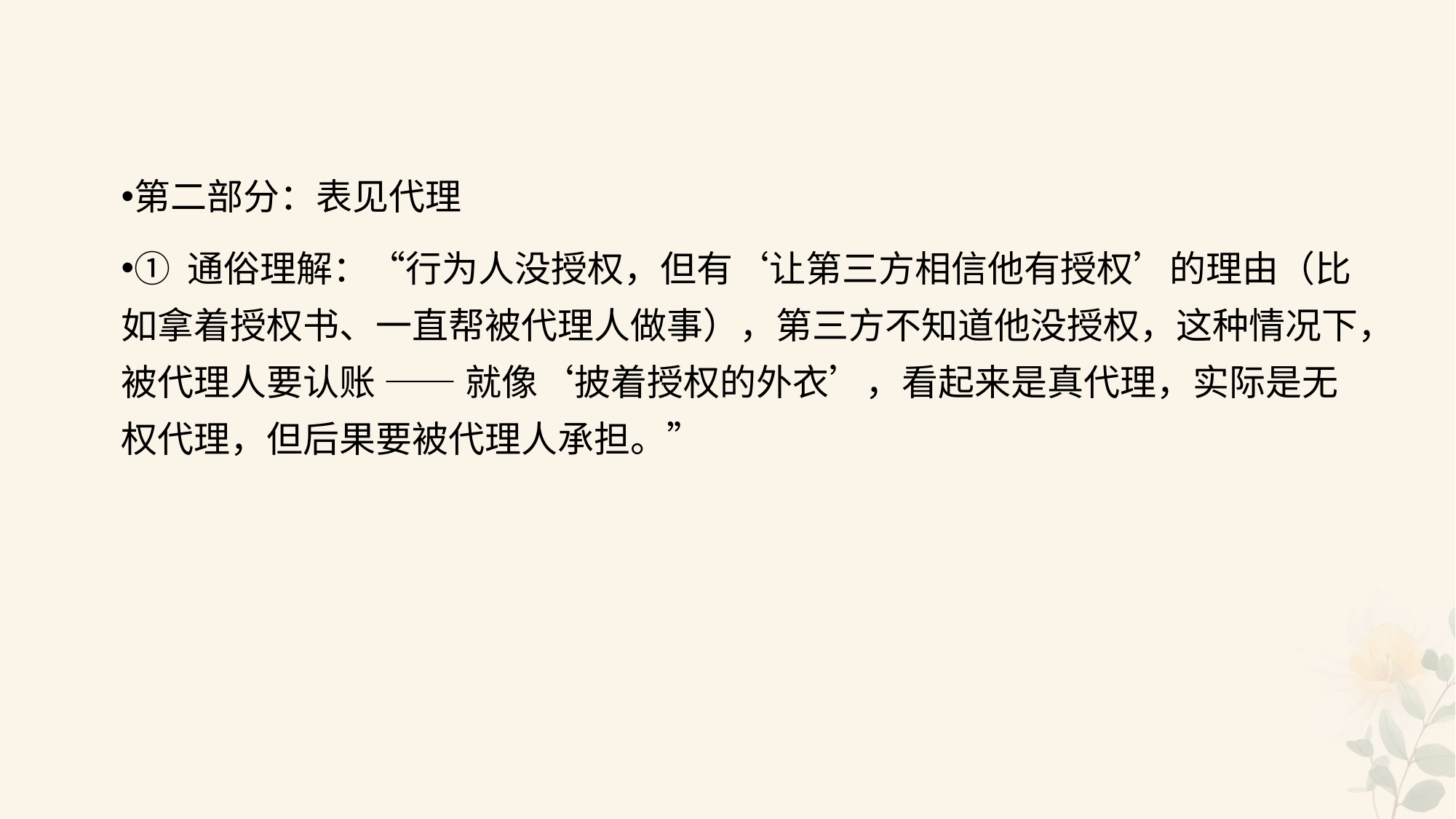

#
第二部分：表见代理
① 通俗理解：“行为人没授权，但有‘让第三方相信他有授权’的理由（比如拿着授权书、一直帮被代理人做事），第三方不知道他没授权，这种情况下，被代理人要认账 —— 就像‘披着授权的外衣’，看起来是真代理，实际是无权代理，但后果要被代理人承担。”